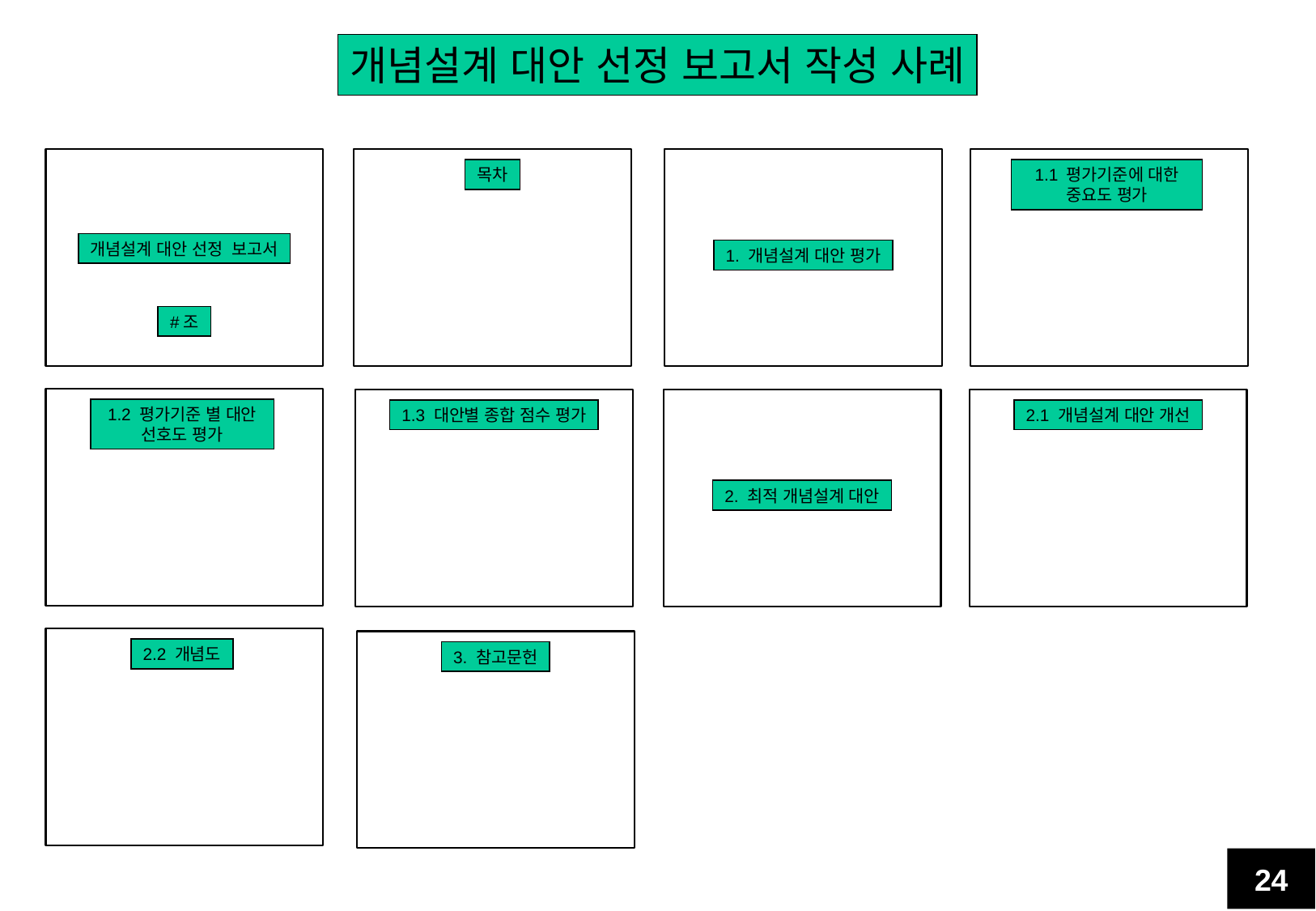

개념설계 대안 선정 보고서 작성 사례

개념설계 대안 선정  보고서

목차
#조

1. 개념설계 대안 평가

1.1 평가기준에 대한 중요도 평가

1.2 평가기준 별 대안 선호도 평가

1.3 대안별 종합 점수 평가

2. 최적 개념설계 대안

2.1 개념설계 대안 개선

3. 참고문헌
2.2 개념도
24